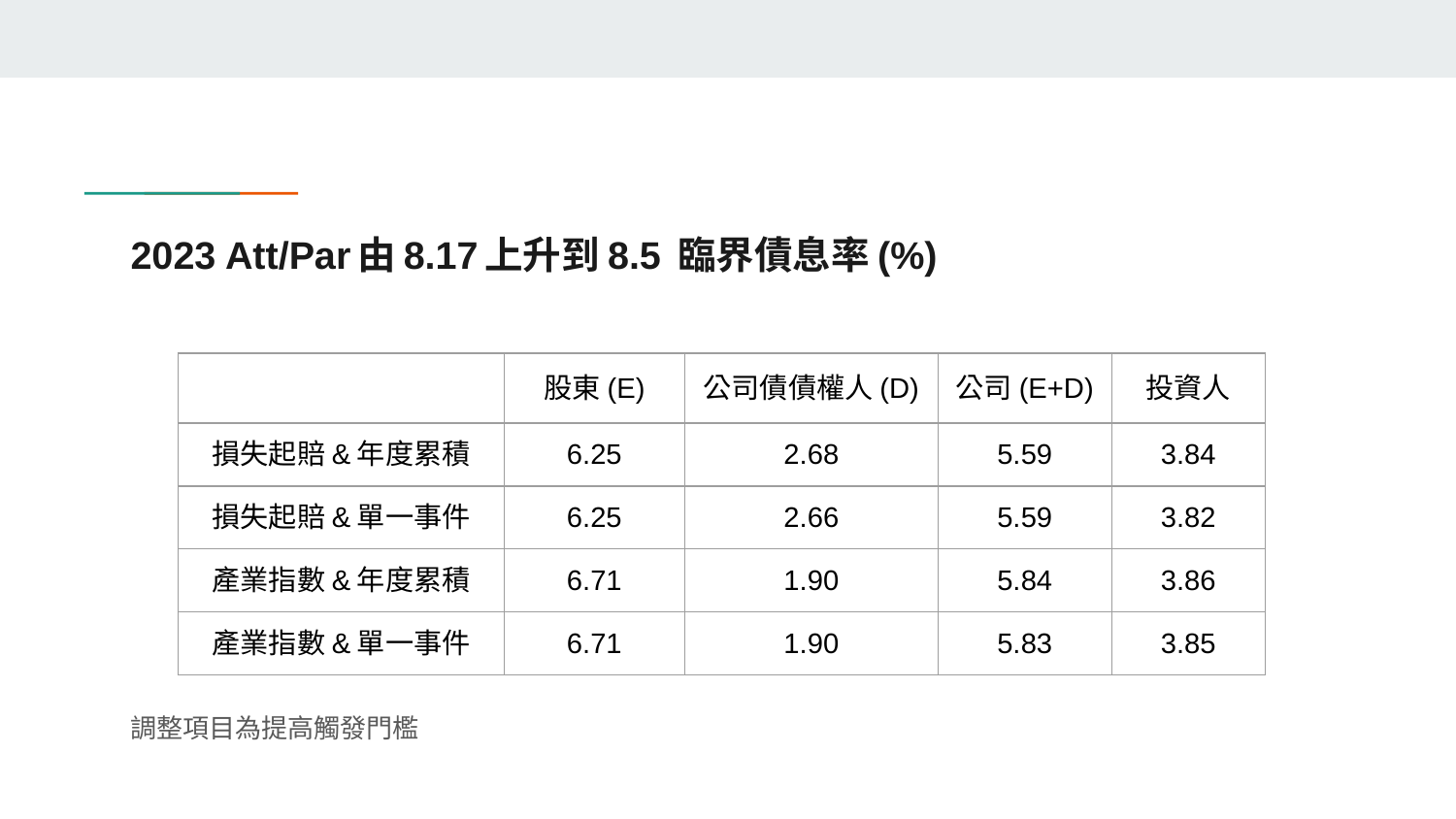

# 2023 Att/Par由8.17上升到8.5 臨界債息率(%)
調整項目為提高觸發門檻

|  | 股東(E) | 公司債債權人(D) | 公司(E+D) | 投資人 |
| --- | --- | --- | --- | --- |
| 損失起賠&年度累積 | 6.25 | 2.68 | 5.59 | 3.84 |
| 損失起賠&單一事件 | 6.25 | 2.66 | 5.59 | 3.82 |
| 產業指數&年度累積 | 6.71 | 1.90 | 5.84 | 3.86 |
| 產業指數&單一事件 | 6.71 | 1.90 | 5.83 | 3.85 |